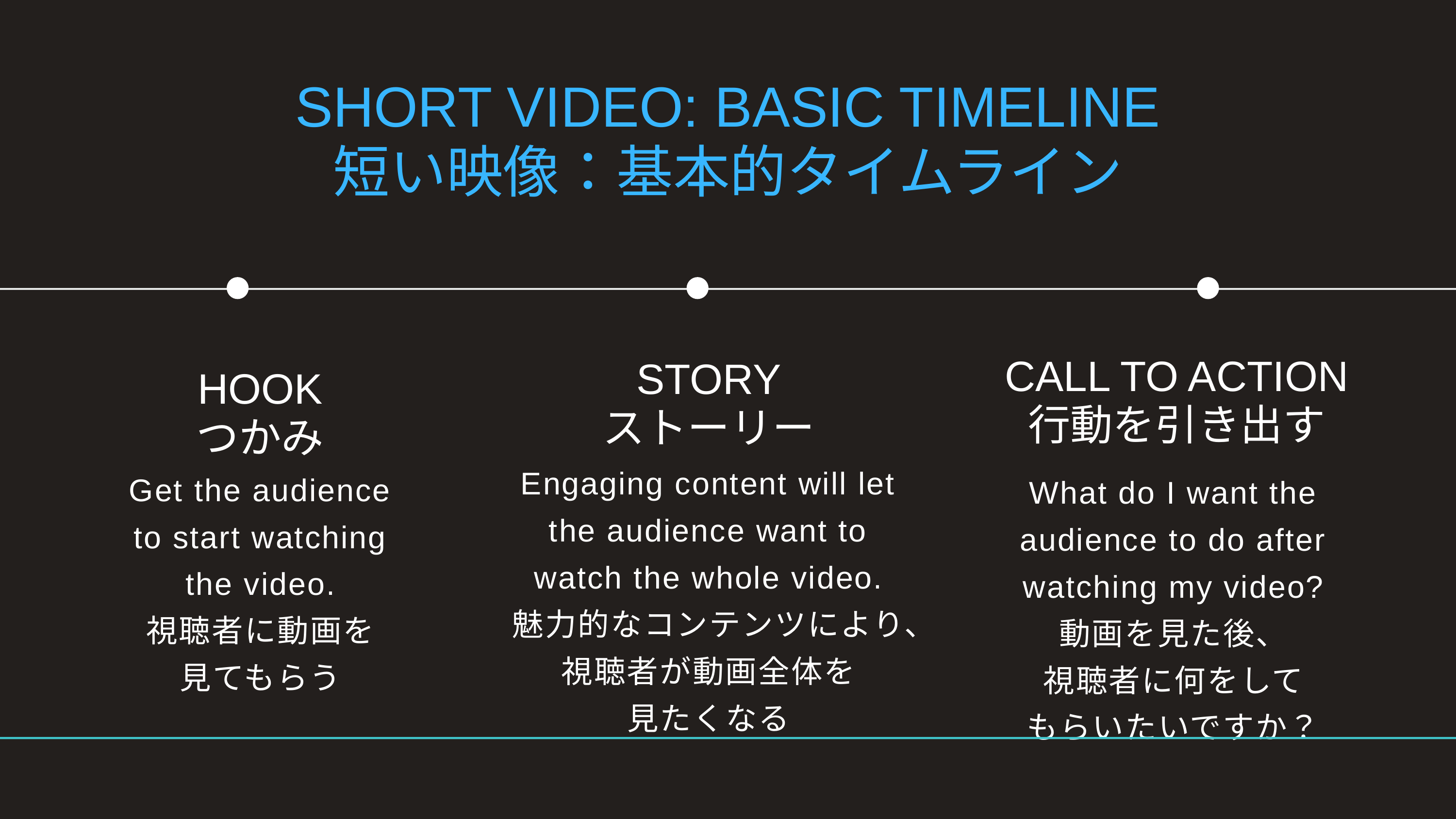

SHORT VIDEO: BASIC TIMELINE
短い映像：基本的タイムライン

Engaging content will let the audience want to watch the whole video.
魅力的なコンテンツにより、
視聴者が動画全体を
見たくなる
CALL TO ACTION
行動を引き出す
What do I want the audience to do after watching my video?
動画を見た後、
視聴者に何をして
もらいたいですか？
STORY
ストーリー
HOOK
つかみ
Get the audience to start watching the video.
視聴者に動画を
見てもらう